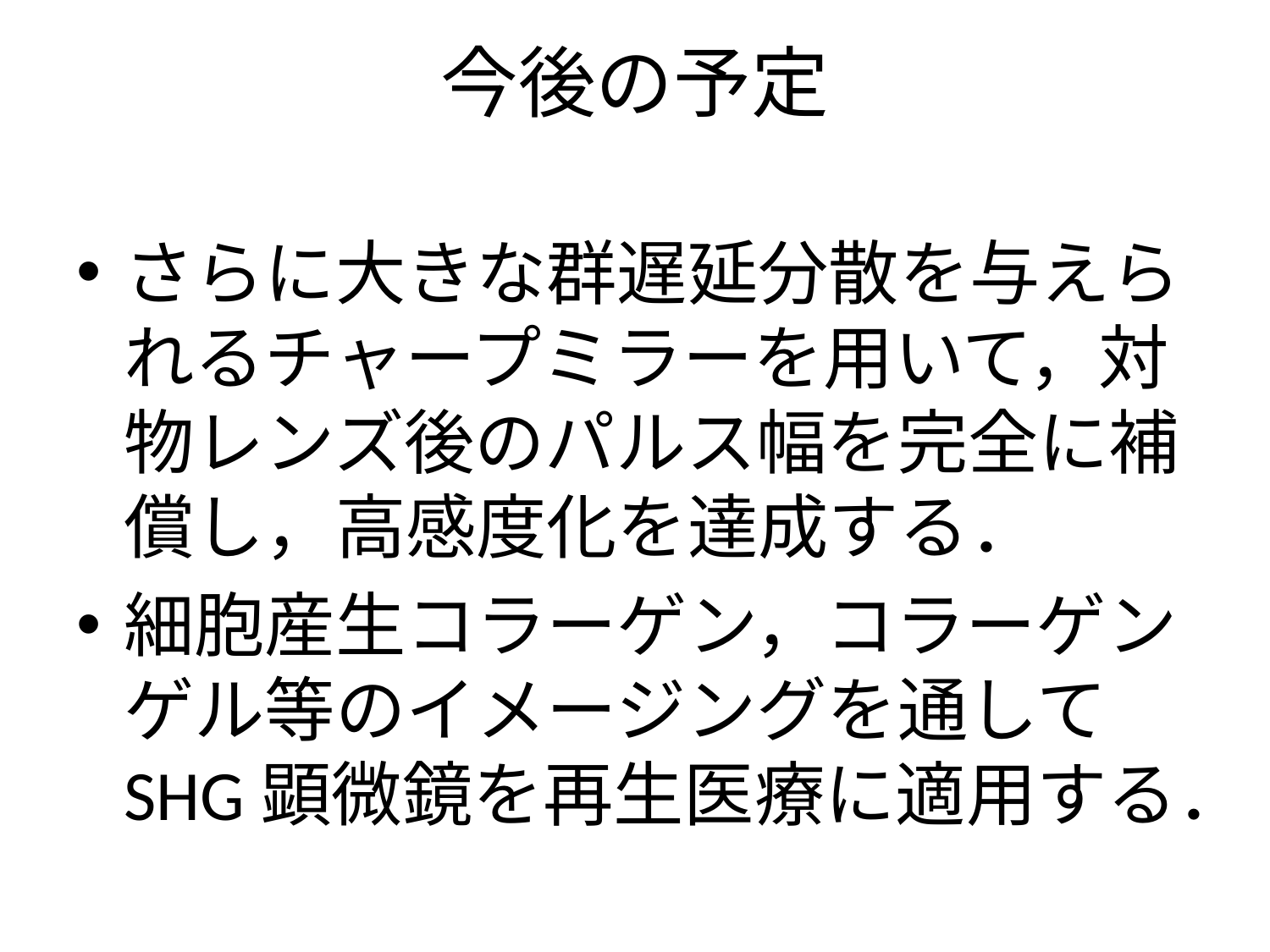

# 今後の予定
さらに大きな群遅延分散を与えられるチャープミラーを用いて，対物レンズ後のパルス幅を完全に補償し，高感度化を達成する．
細胞産生コラーゲン，コラーゲンゲル等のイメージングを通してSHG顕微鏡を再生医療に適用する．